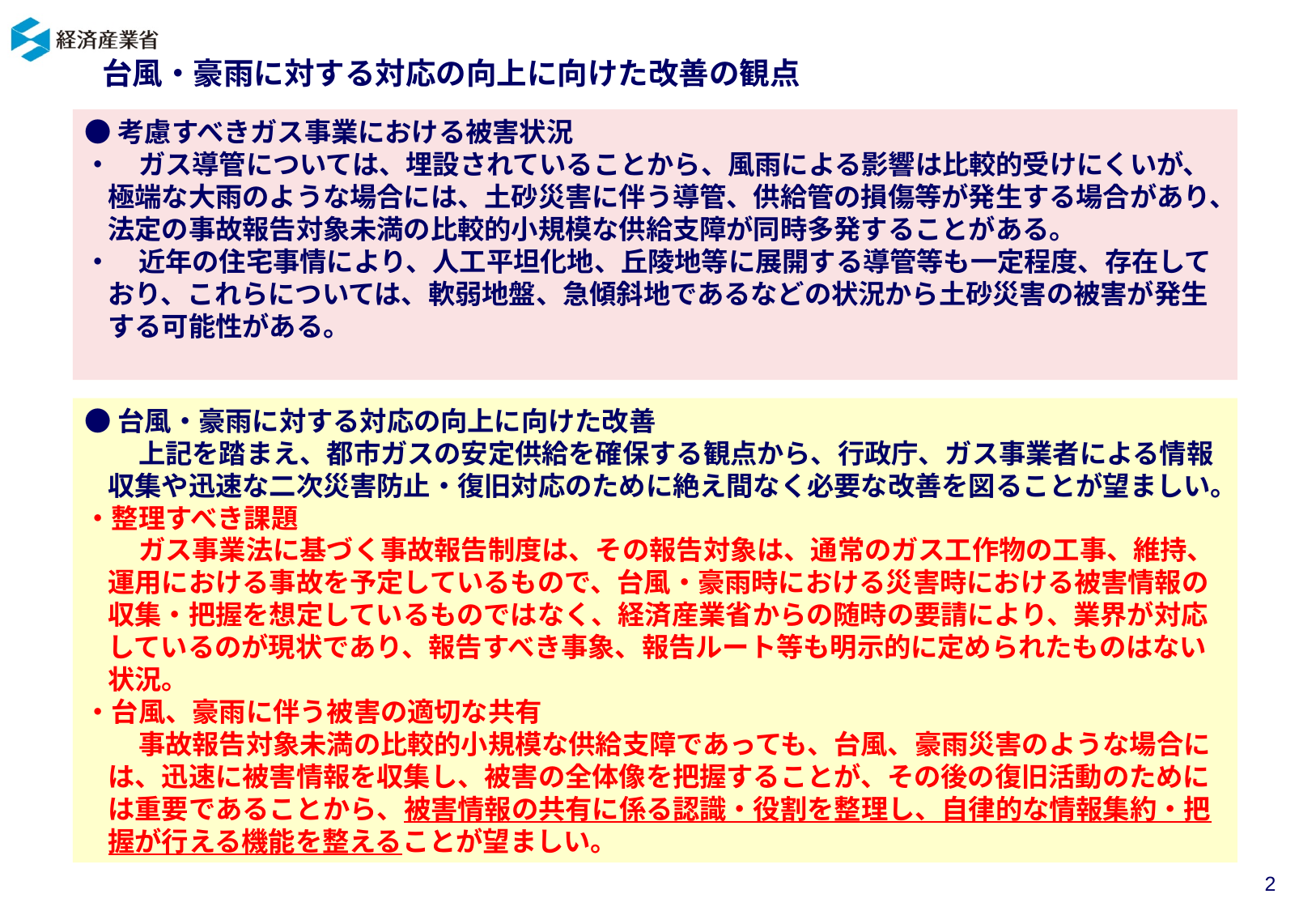

# 台風・豪雨に対する対応の向上に向けた改善の観点
●考慮すべきガス事業における被害状況
・　ガス導管については、埋設されていることから、風雨による影響は比較的受けにくいが、極端な大雨のような場合には、土砂災害に伴う導管、供給管の損傷等が発生する場合があり、法定の事故報告対象未満の比較的小規模な供給支障が同時多発することがある。
・　近年の住宅事情により、人工平坦化地、丘陵地等に展開する導管等も一定程度、存在しており、これらについては、軟弱地盤、急傾斜地であるなどの状況から土砂災害の被害が発生する可能性がある。

●台風・豪雨に対する対応の向上に向けた改善
　　上記を踏まえ、都市ガスの安定供給を確保する観点から、行政庁、ガス事業者による情報収集や迅速な二次災害防止・復旧対応のために絶え間なく必要な改善を図ることが望ましい。
・整理すべき課題
　　ガス事業法に基づく事故報告制度は、その報告対象は、通常のガス工作物の工事、維持、運用における事故を予定しているもので、台風・豪雨時における災害時における被害情報の収集・把握を想定しているものではなく、経済産業省からの随時の要請により、業界が対応しているのが現状であり、報告すべき事象、報告ルート等も明示的に定められたものはない状況。
・台風、豪雨に伴う被害の適切な共有
　　事故報告対象未満の比較的小規模な供給支障であっても、台風、豪雨災害のような場合には、迅速に被害情報を収集し、被害の全体像を把握することが、その後の復旧活動のためには重要であることから、被害情報の共有に係る認識・役割を整理し、自律的な情報集約・把握が行える機能を整えることが望ましい。
2